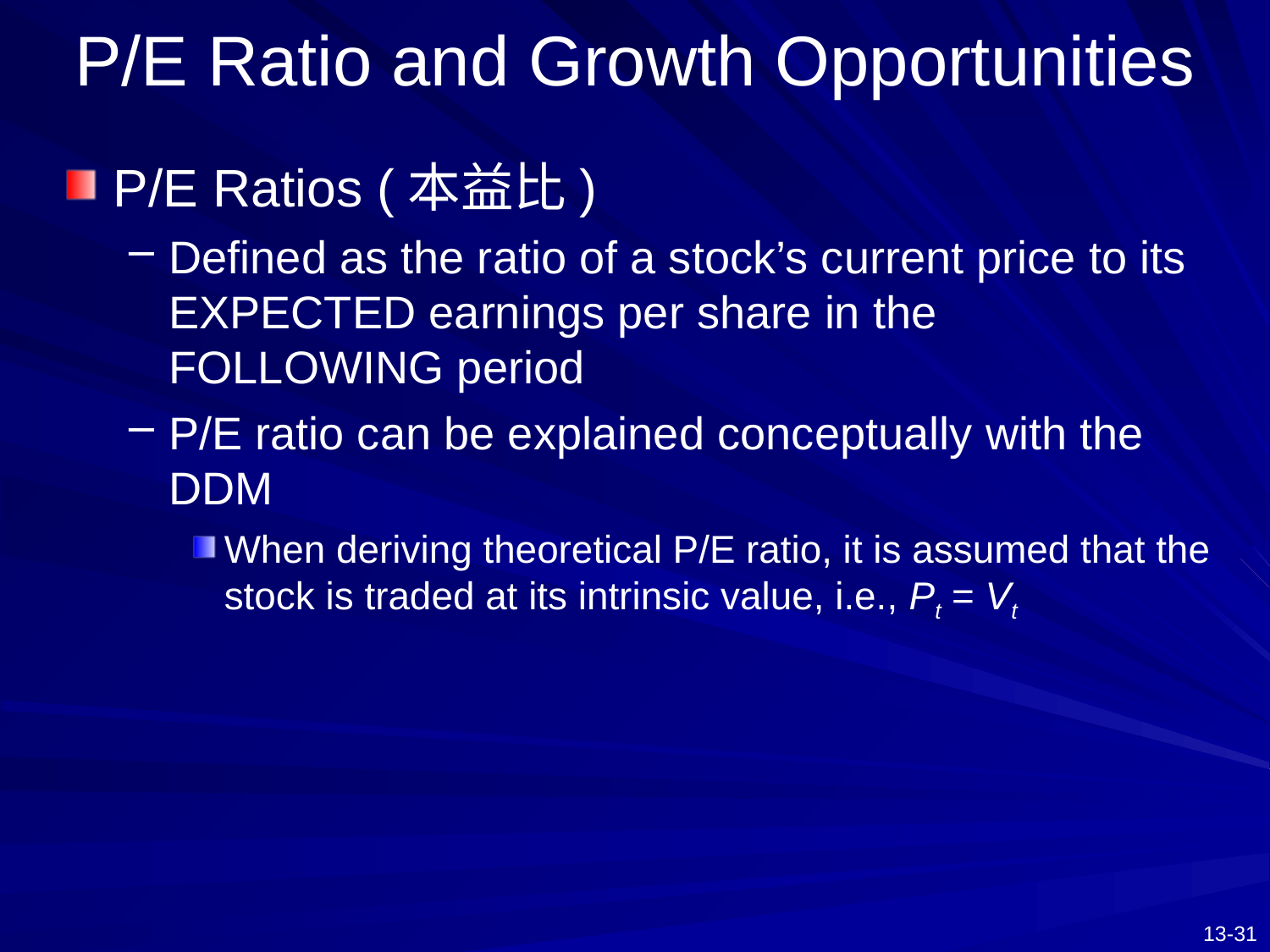

# P/E Ratio and Growth Opportunities
P/E Ratios (本益比)
Defined as the ratio of a stock’s current price to its EXPECTED earnings per share in the FOLLOWING period
P/E ratio can be explained conceptually with the DDM
When deriving theoretical P/E ratio, it is assumed that the stock is traded at its intrinsic value, i.e., Pt = Vt